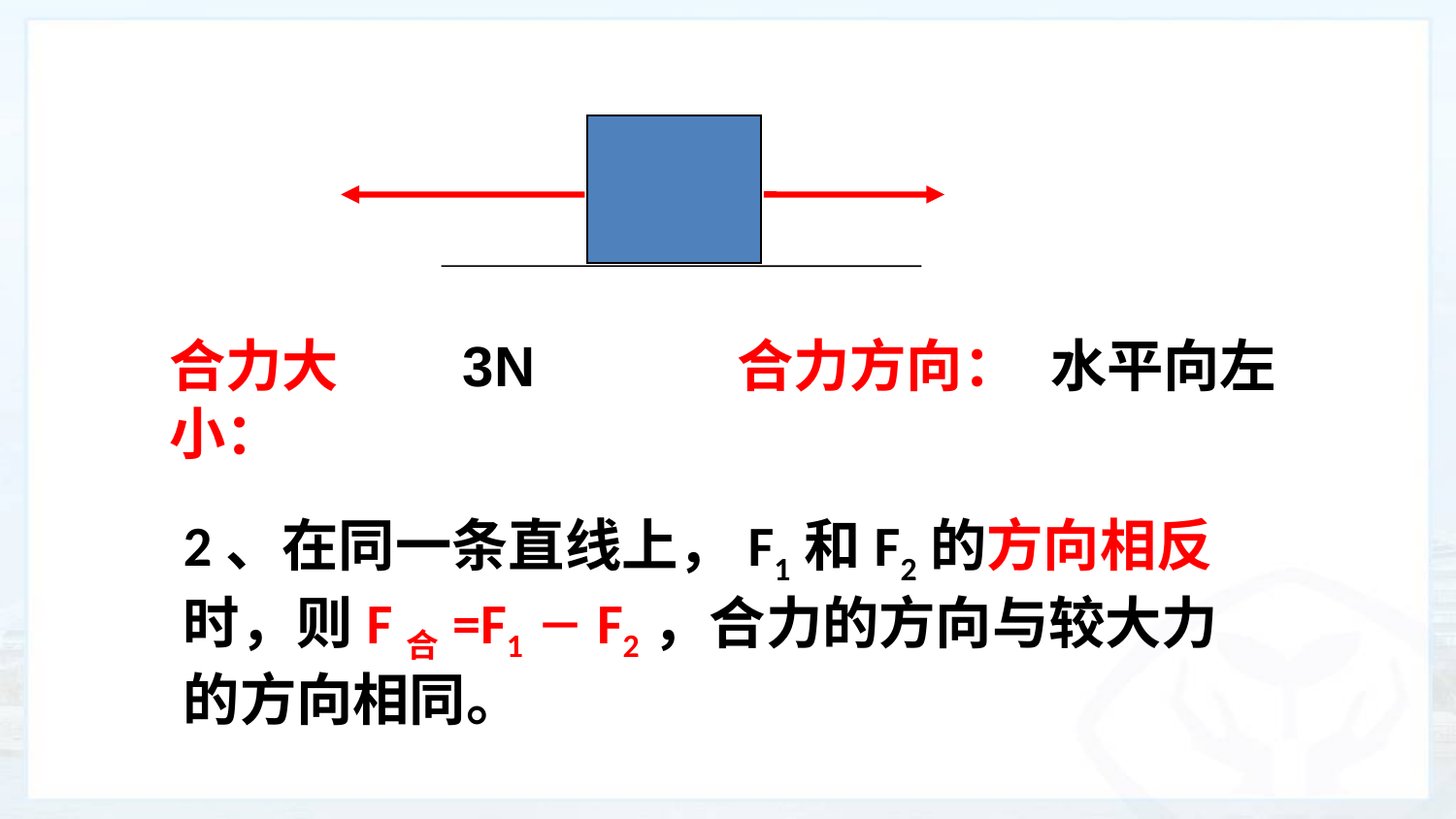

8N

5N

合力大小：
3N
合力方向：
水平向左
2、在同一条直线上，F1和F2的方向相反时，则F合=F1－F2，合力的方向与较大力的方向相同。